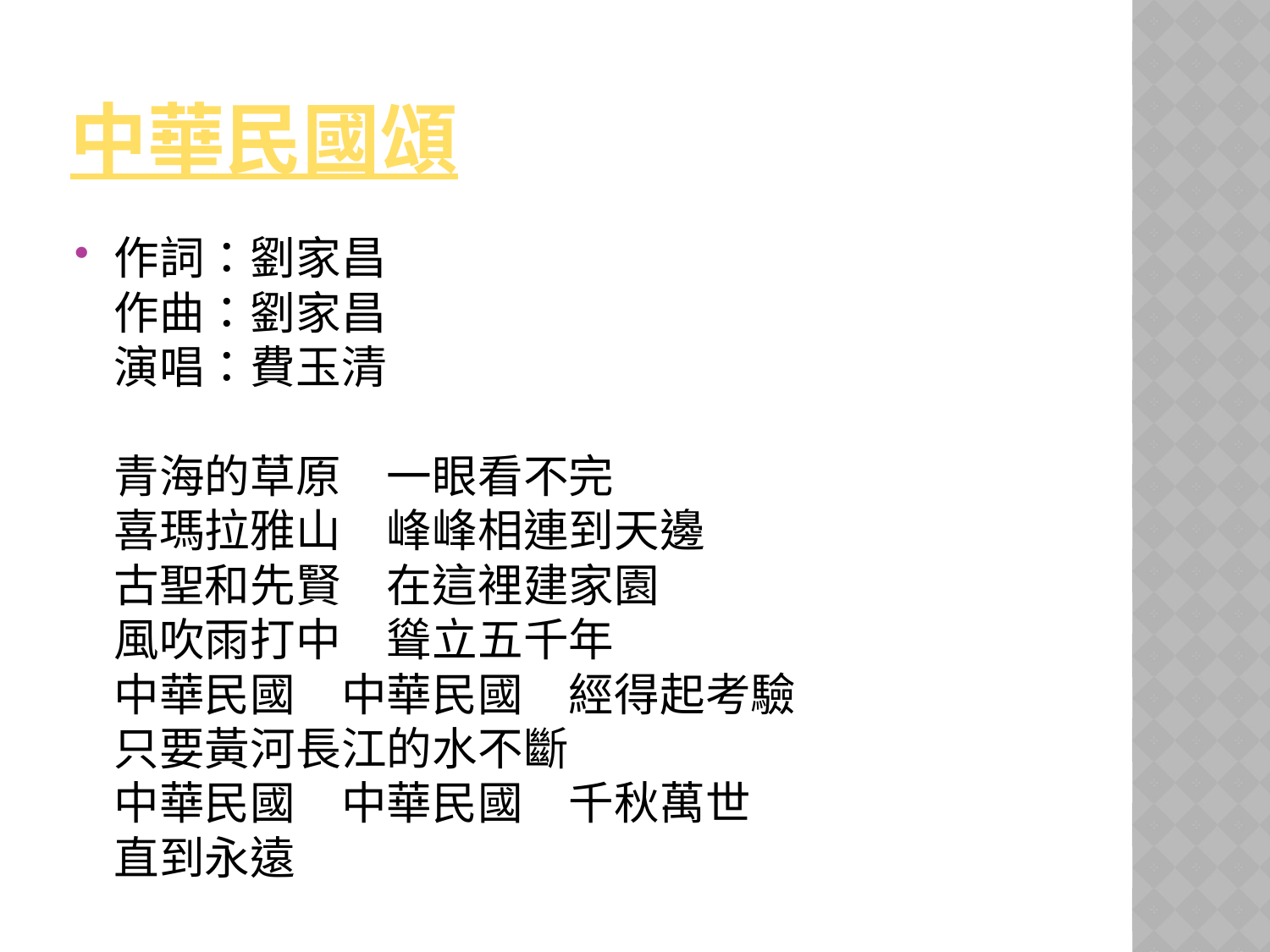

# 中華民國頌
作詞：劉家昌
作曲：劉家昌
演唱：費玉清
青海的草原　一眼看不完
喜瑪拉雅山　峰峰相連到天邊
古聖和先賢　在這裡建家園
風吹雨打中　聳立五千年
中華民國　中華民國　經得起考驗
只要黃河長江的水不斷
中華民國　中華民國　千秋萬世
直到永遠